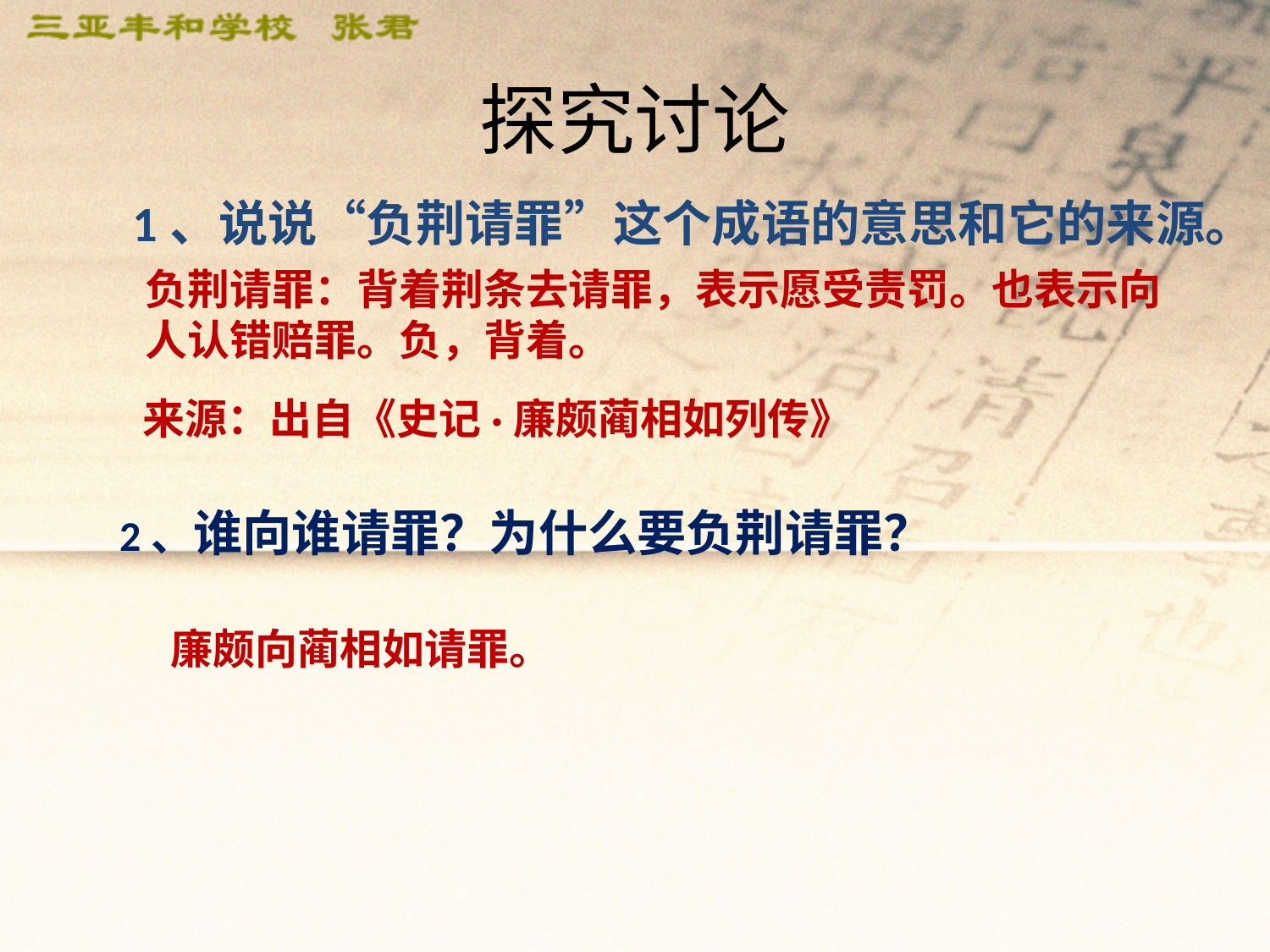

# 探究讨论
1、说说“负荆请罪”这个成语的意思和它的来源。
负荆请罪：背着荆条去请罪，表示愿受责罚。也表示向
人认错赔罪。负，背着。
来源：出自《史记·廉颇蔺相如列传》
2、谁向谁请罪？为什么要负荆请罪？
廉颇向蔺相如请罪。